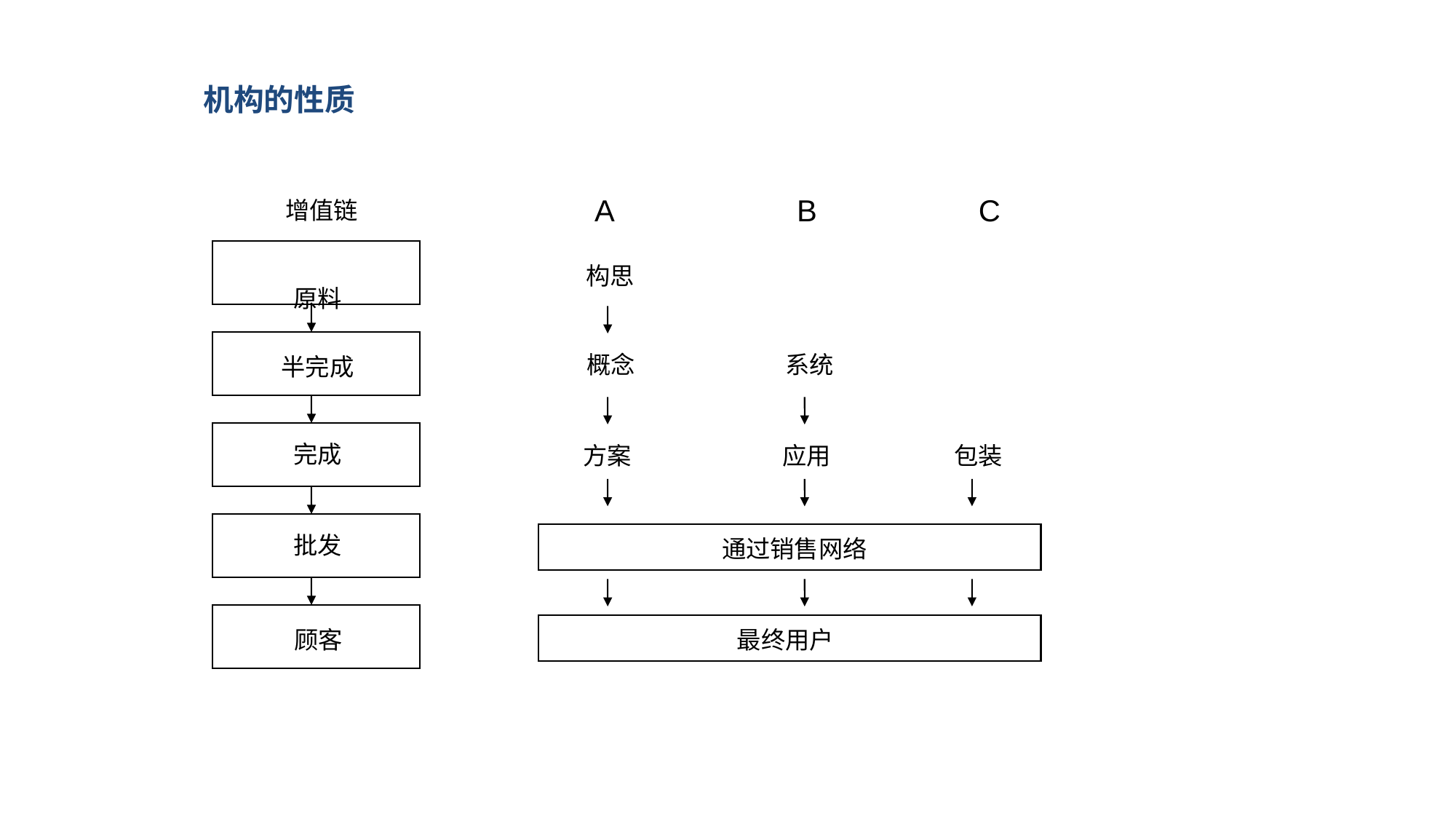

机构的性质
 B
A
C
构思

概念
系统

方案
应用
包装

通过销售网络

最终用户
增值链

原料

半完成

完成

批发

顾客